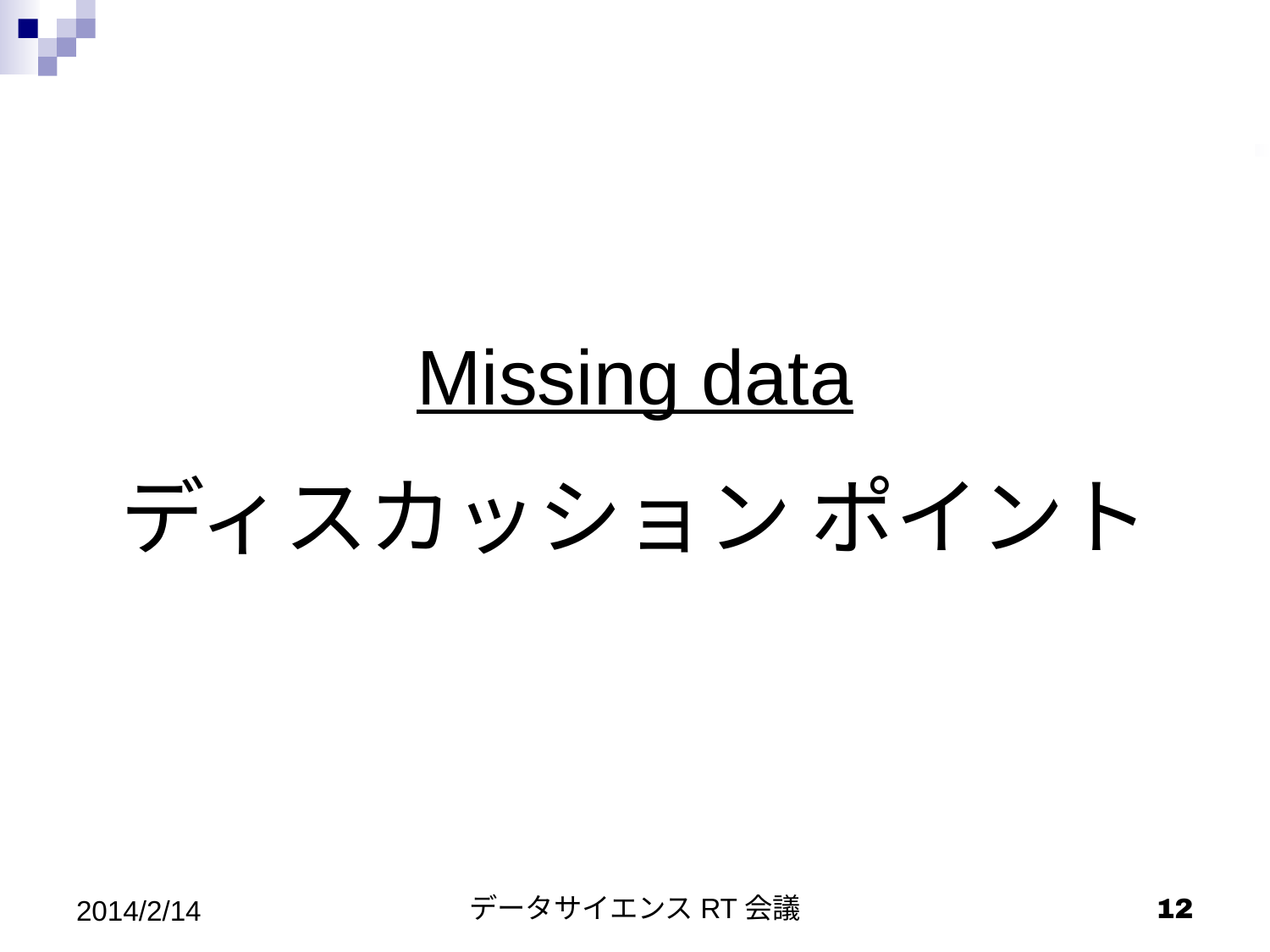

Missing data
ディスカッション ポイント
2014/2/14
データサイエンスRT会議
12